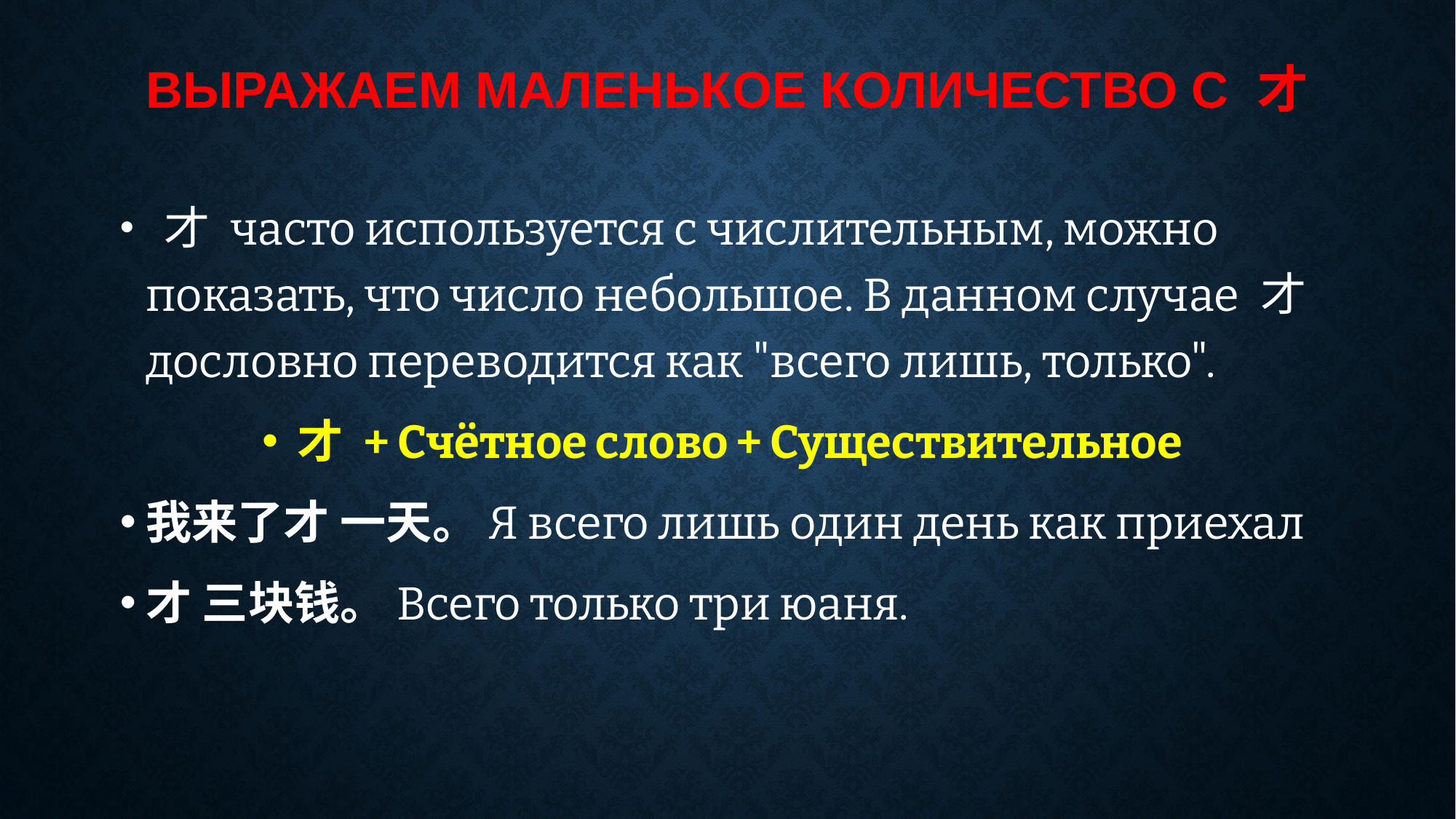

# Выражаем маленькое количество с 才
 才 часто используется с числительным, можно показать, что число небольшое. В данном случае 才 дословно переводится как "всего лишь, только".
才 + Счётное слово + Существительное
我来了才 一天。Я всего лишь один день как приехал
才 三块钱。Всего только три юаня.